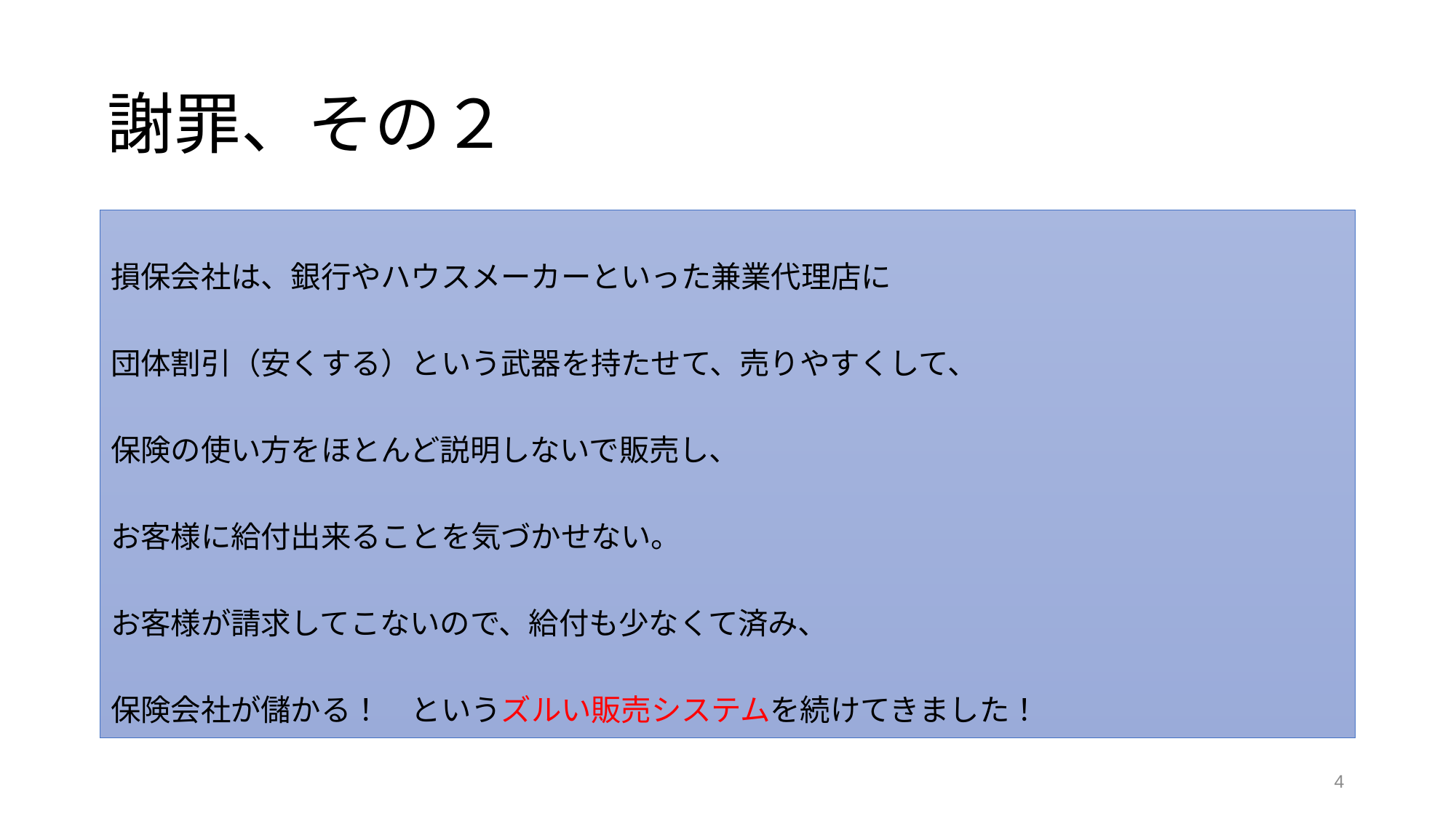

# 謝罪、その２

損保会社は、銀行やハウスメーカーといった兼業代理店に

団体割引（安くする）という武器を持たせて、売りやすくして、

保険の使い方をほとんど説明しないで販売し、

お客様に給付出来ることを気づかせない。

お客様が請求してこないので、給付も少なくて済み、

保険会社が儲かる！　というズルい販売システムを続けてきました！

4